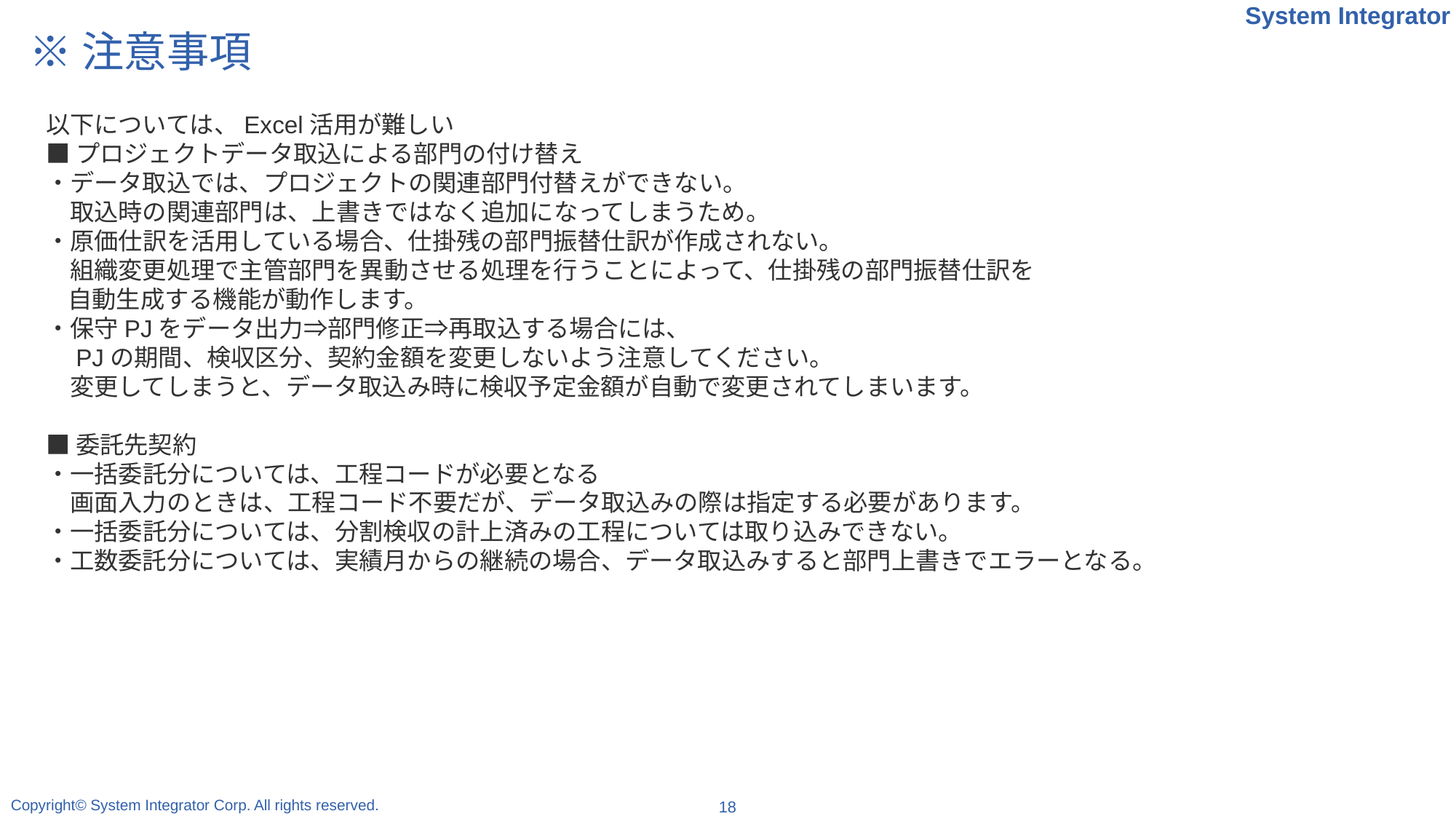

# ※注意事項
以下については、Excel活用が難しい
■プロジェクトデータ取込による部門の付け替え
・データ取込では、プロジェクトの関連部門付替えができない。
　取込時の関連部門は、上書きではなく追加になってしまうため。
・原価仕訳を活用している場合、仕掛残の部門振替仕訳が作成されない。
　組織変更処理で主管部門を異動させる処理を行うことによって、仕掛残の部門振替仕訳を
   自動生成する機能が動作します。
・保守PJをデータ出力⇒部門修正⇒再取込する場合には、
　PJの期間、検収区分、契約金額を変更しないよう注意してください。
　変更してしまうと、データ取込み時に検収予定金額が自動で変更されてしまいます。

■委託先契約
・一括委託分については、工程コードが必要となる
　画面入力のときは、工程コード不要だが、データ取込みの際は指定する必要があります。
・一括委託分については、分割検収の計上済みの工程については取り込みできない。
・工数委託分については、実績月からの継続の場合、データ取込みすると部門上書きでエラーとなる。